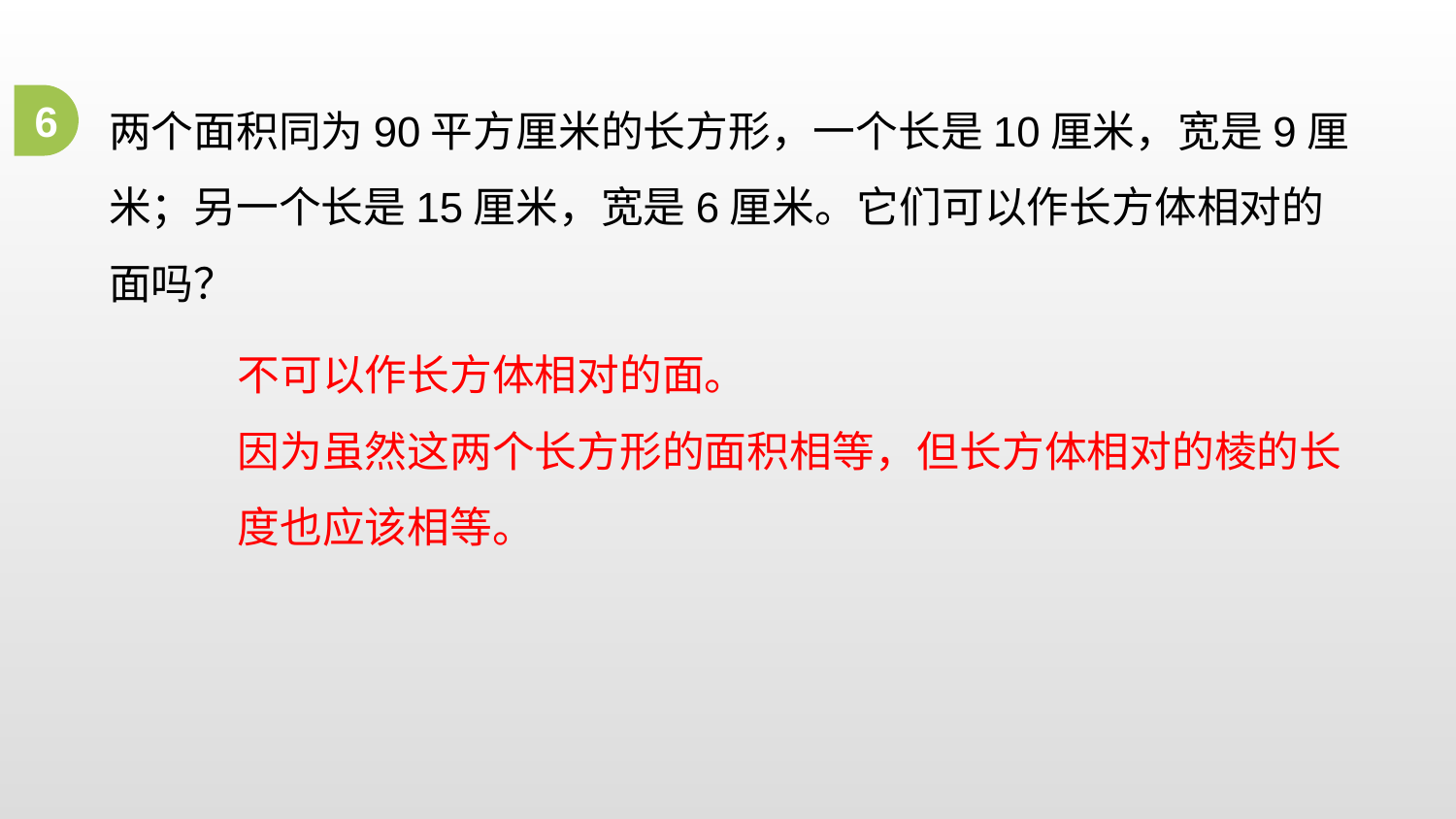

两个面积同为90平方厘米的长方形，一个长是10厘米，宽是9厘米；另一个长是15厘米，宽是6厘米。它们可以作长方体相对的面吗？
6
不可以作长方体相对的面。
因为虽然这两个长方形的面积相等，但长方体相对的棱的长度也应该相等。